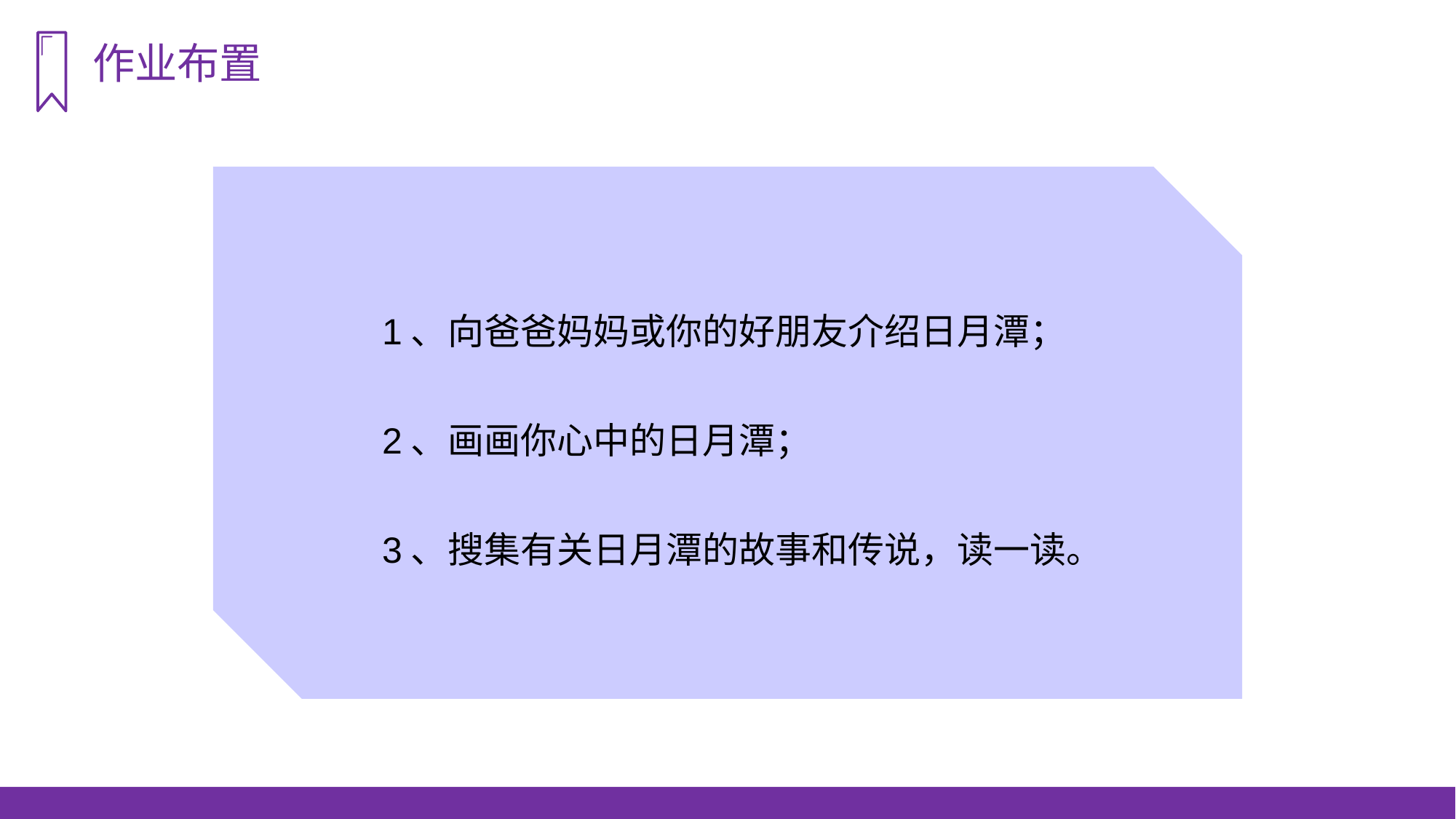

作业布置

1、向爸爸妈妈或你的好朋友介绍日月潭；
2、画画你心中的日月潭；
3、搜集有关日月潭的故事和传说，读一读。